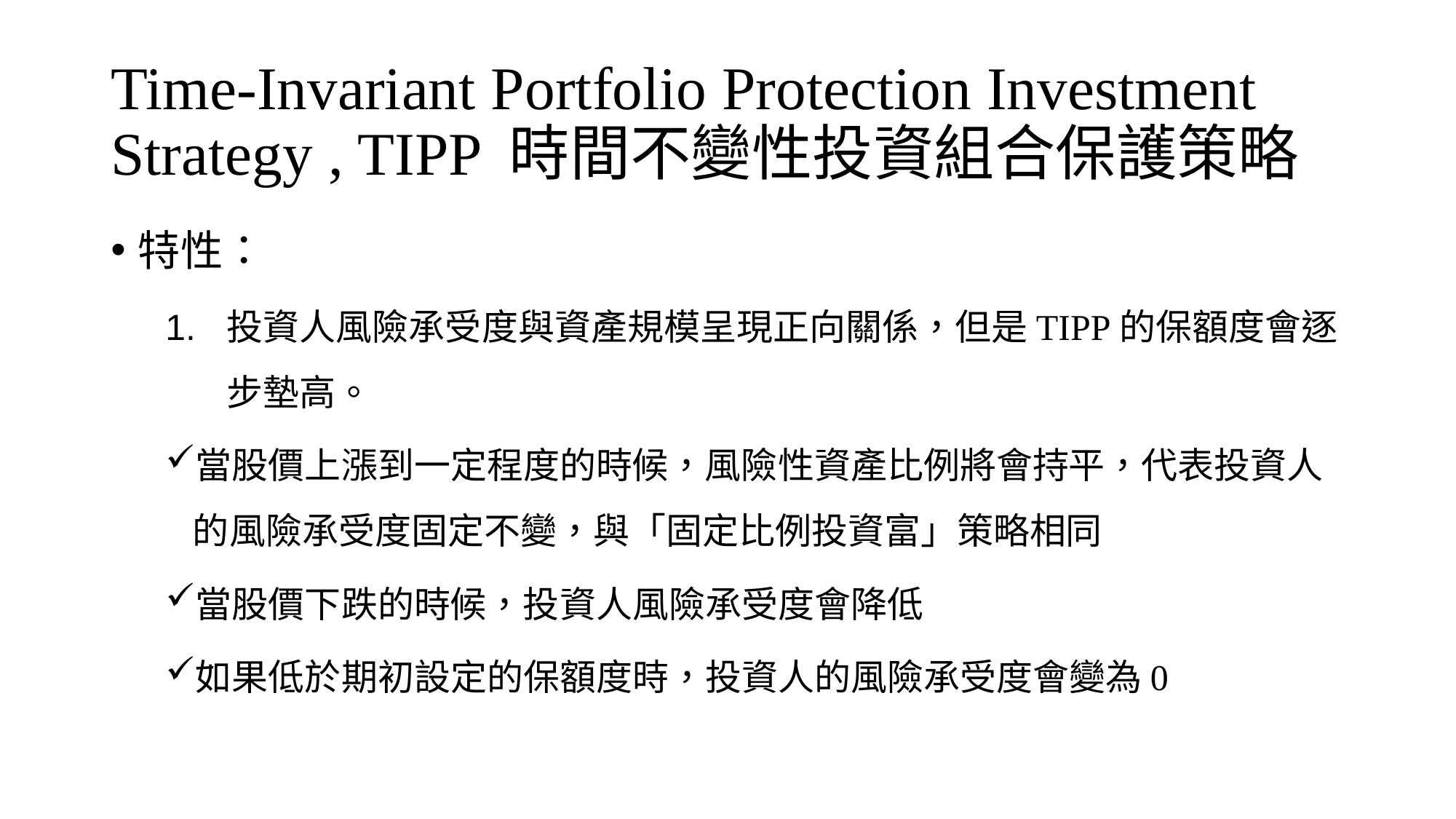

# Time-Invariant Portfolio Protection Investment Strategy , TIPP 時間不變性投資組合保護策略
特性：
投資人風險承受度與資產規模呈現正向關係，但是TIPP的保額度會逐步墊高。
當股價上漲到一定程度的時候，風險性資產比例將會持平，代表投資人的風險承受度固定不變，與「固定比例投資富」策略相同
當股價下跌的時候，投資人風險承受度會降低
如果低於期初設定的保額度時，投資人的風險承受度會變為0